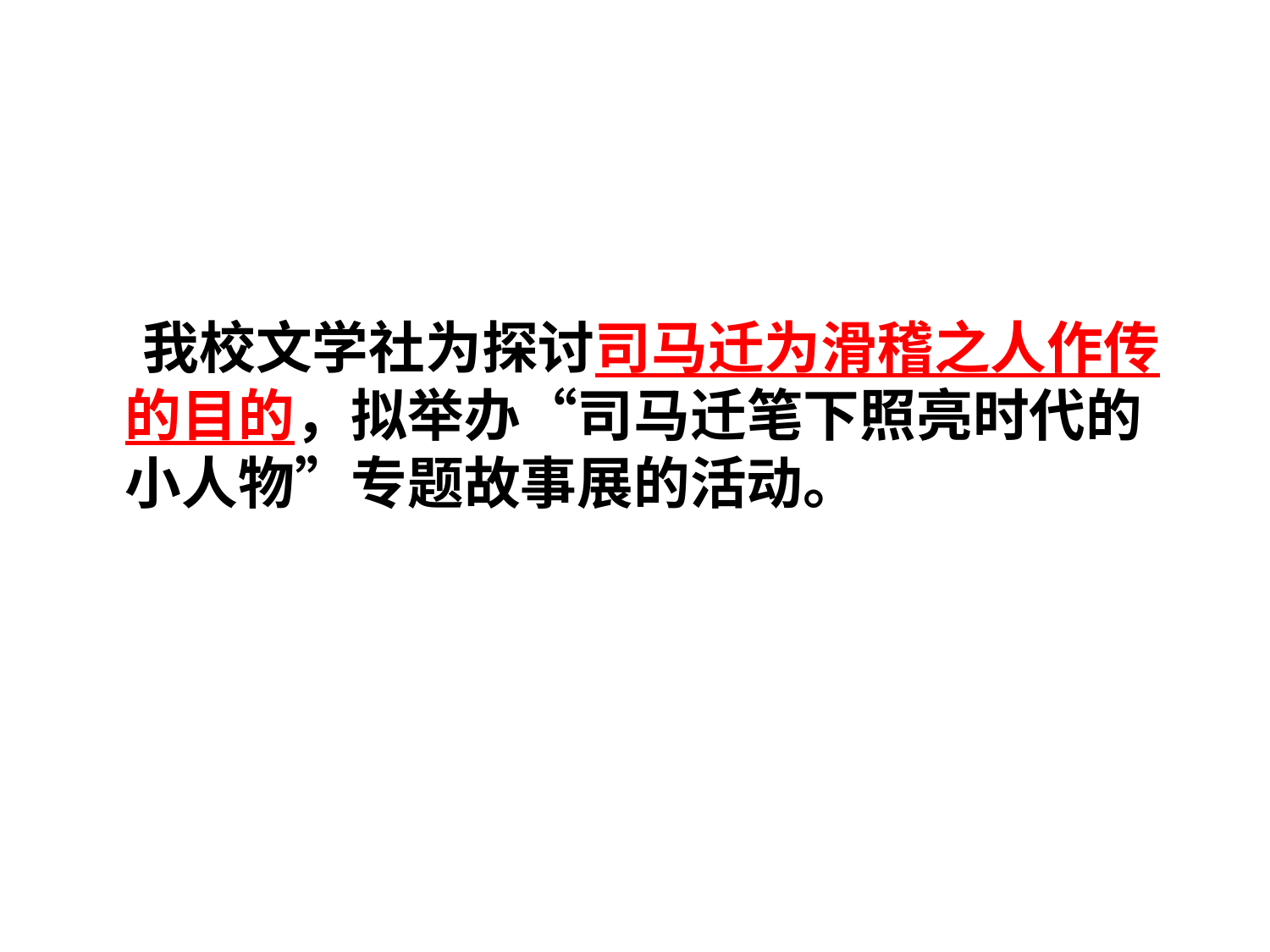

我校文学社为探讨司马迁为滑稽之人作传的目的，拟举办“司马迁笔下照亮时代的小人物”专题故事展的活动。